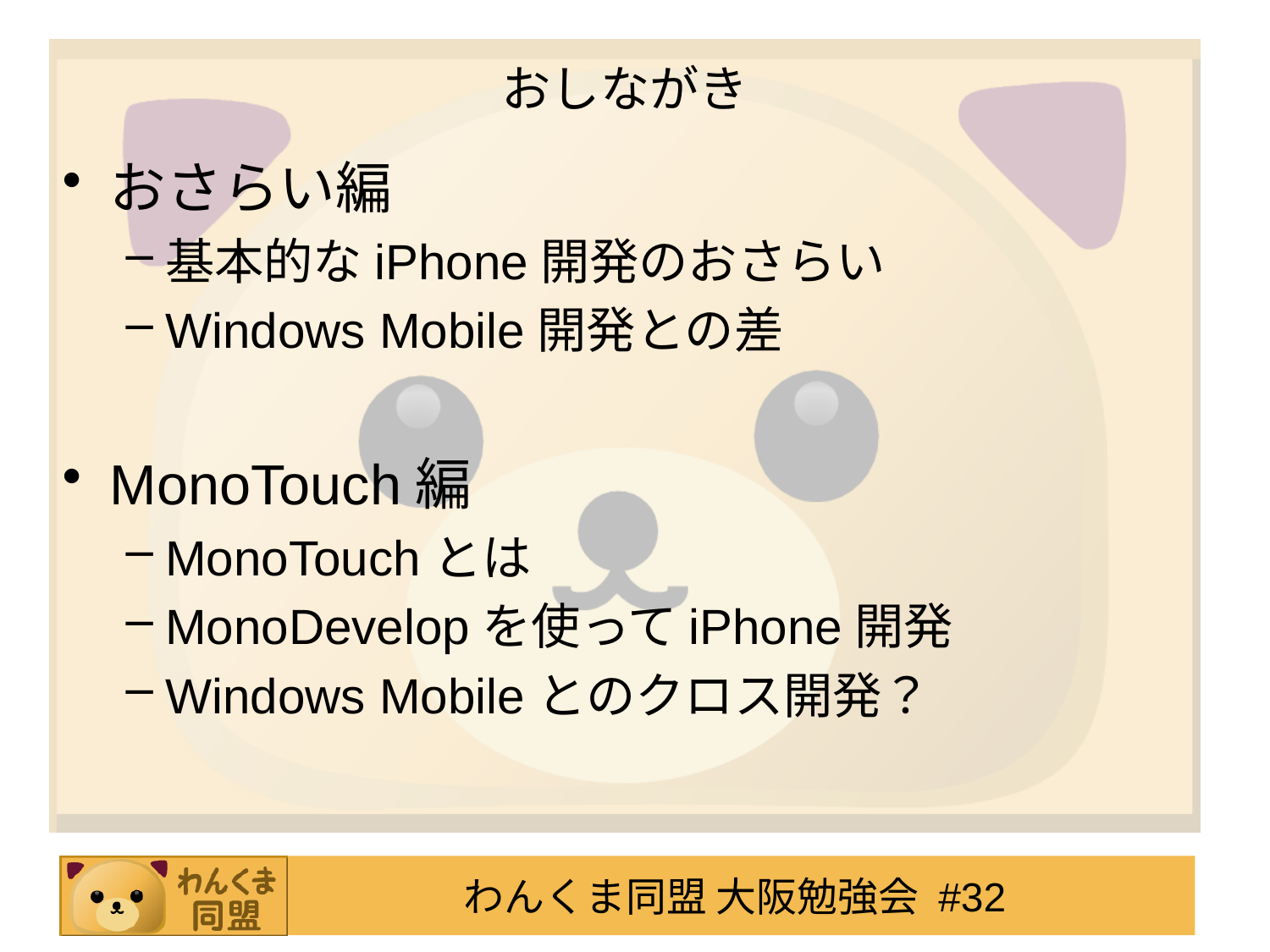

# おしながき
おさらい編
基本的なiPhone開発のおさらい
Windows Mobile開発との差

MonoTouch編
MonoTouchとは
MonoDevelopを使ってiPhone開発
Windows Mobileとのクロス開発？